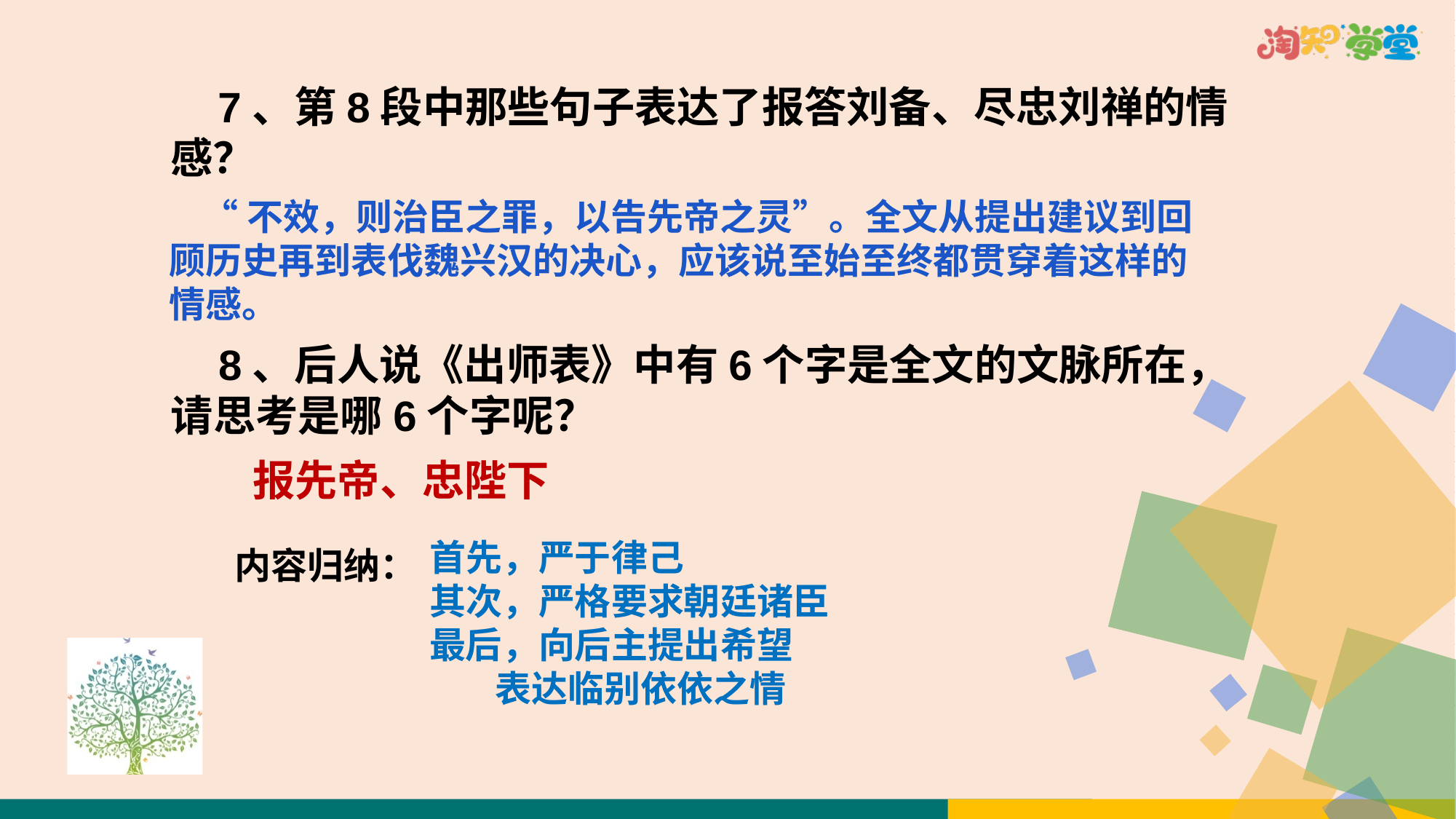

7、第8段中那些句子表达了报答刘备、尽忠刘禅的情感？
    “不效，则治臣之罪，以告先帝之灵”。全文从提出建议到回顾历史再到表伐魏兴汉的决心，应该说至始至终都贯穿着这样的情感。
    8、后人说《出师表》中有6个字是全文的文脉所在，请思考是哪6个字呢？
  报先帝、忠陛下
首先，严于律己
其次，严格要求朝廷诸臣
最后，向后主提出希望
       表达临别依依之情
内容归纳：